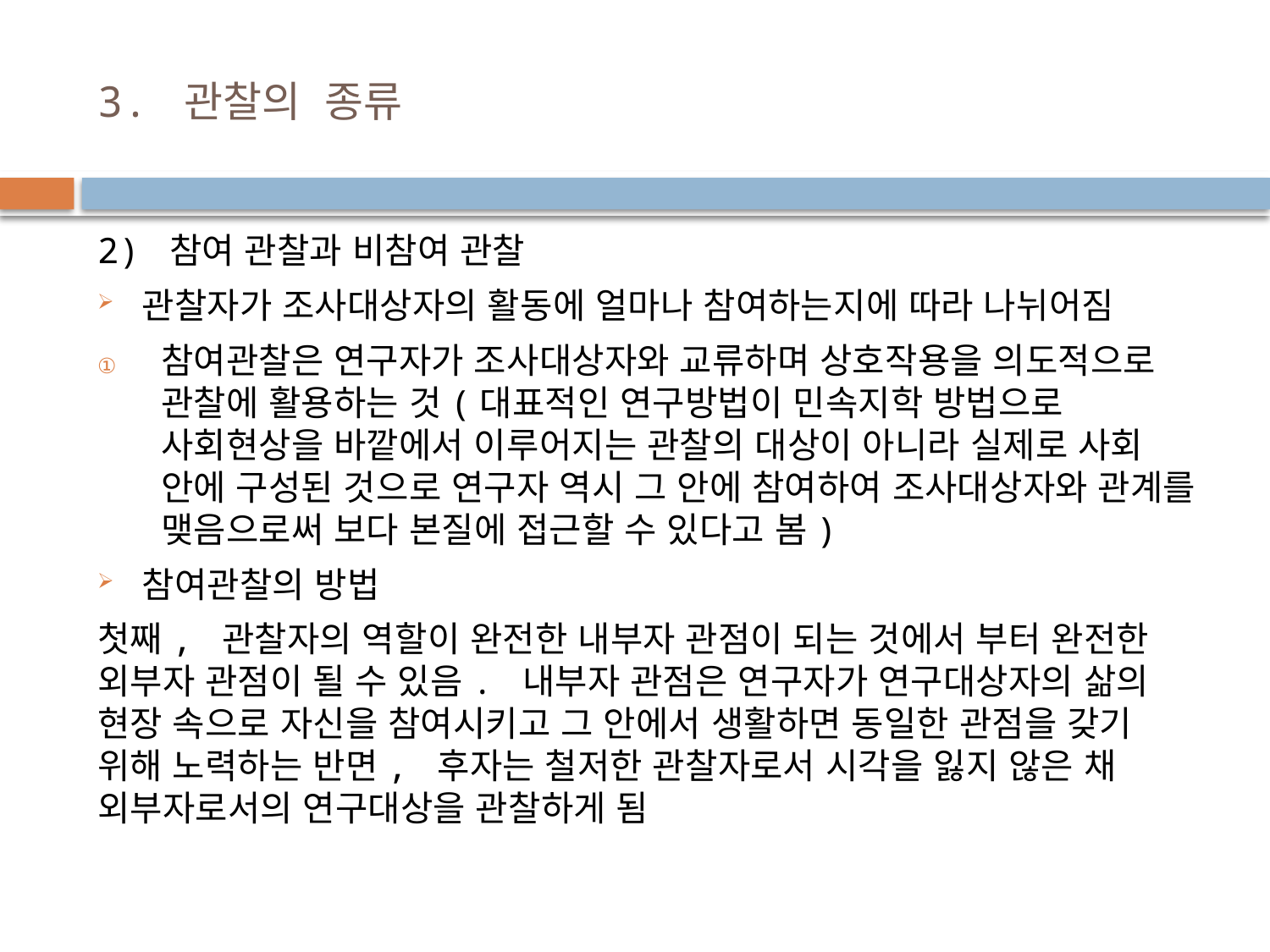

# 3. 관찰의  종류
2) 참여 관찰과 비참여 관찰
관찰자가 조사대상자의 활동에 얼마나 참여하는지에 따라 나뉘어짐
참여관찰은 연구자가 조사대상자와 교류하며 상호작용을 의도적으로 관찰에 활용하는 것(대표적인 연구방법이 민속지학 방법으로 사회현상을 바깥에서 이루어지는 관찰의 대상이 아니라 실제로 사회 안에 구성된 것으로 연구자 역시 그 안에 참여하여 조사대상자와 관계를 맺음으로써 보다 본질에 접근할 수 있다고 봄)
참여관찰의 방법
첫째, 관찰자의 역할이 완전한 내부자 관점이 되는 것에서 부터 완전한 외부자 관점이 될 수 있음. 내부자 관점은 연구자가 연구대상자의 삶의 현장 속으로 자신을 참여시키고 그 안에서 생활하면 동일한 관점을 갖기 위해 노력하는 반면, 후자는 철저한 관찰자로서 시각을 잃지 않은 채 외부자로서의 연구대상을 관찰하게 됨